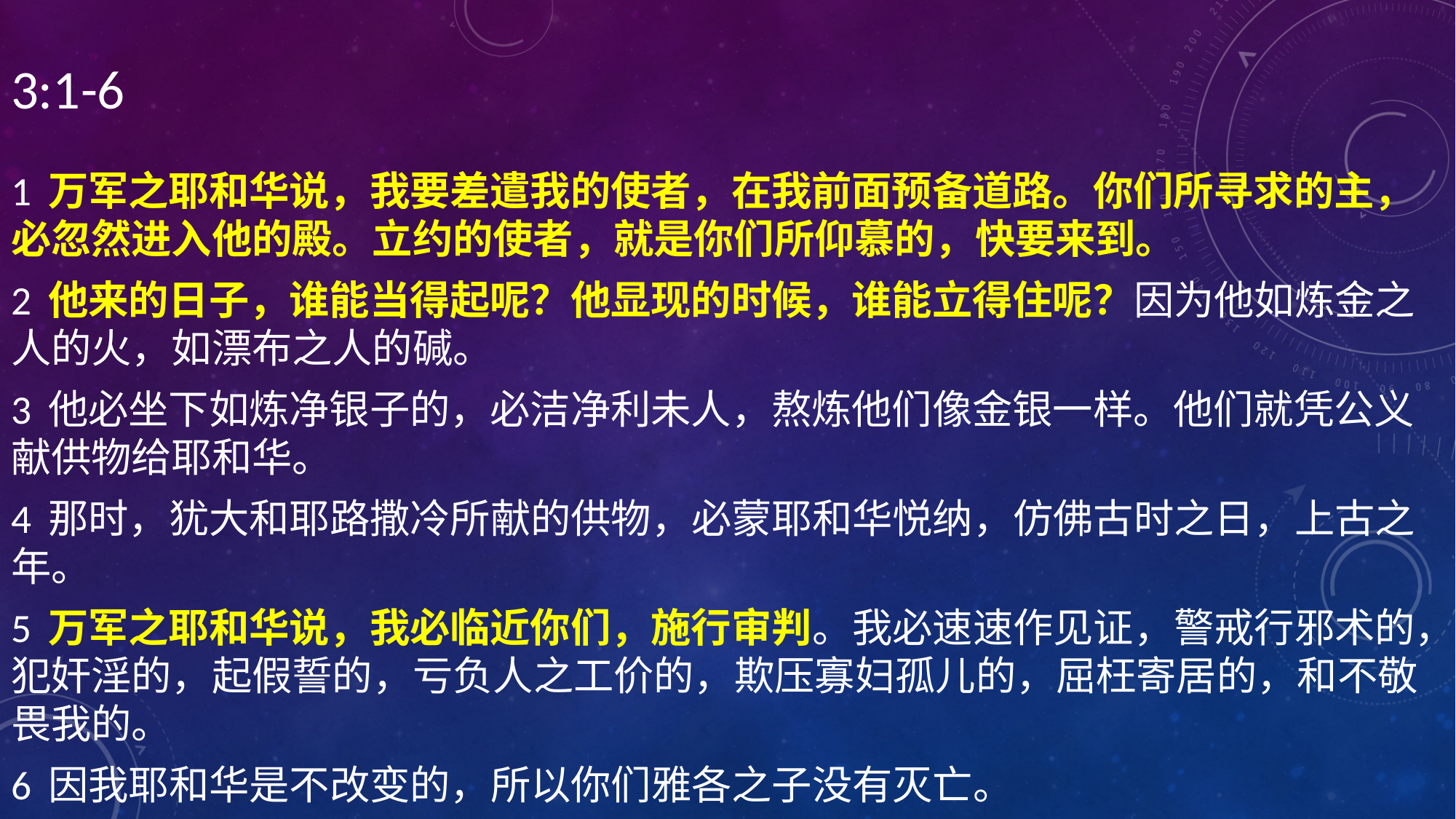

# 3:1-6
1 万军之耶和华说，我要差遣我的使者，在我前面预备道路。你们所寻求的主，必忽然进入他的殿。立约的使者，就是你们所仰慕的，快要来到。
2 他来的日子，谁能当得起呢？他显现的时候，谁能立得住呢？因为他如炼金之人的火，如漂布之人的碱。
3 他必坐下如炼净银子的，必洁净利未人，熬炼他们像金银一样。他们就凭公义献供物给耶和华。
4 那时，犹大和耶路撒冷所献的供物，必蒙耶和华悦纳，仿佛古时之日，上古之年。
5 万军之耶和华说，我必临近你们，施行审判。我必速速作见证，警戒行邪术的，犯奸淫的，起假誓的，亏负人之工价的，欺压寡妇孤儿的，屈枉寄居的，和不敬畏我的。
6 因我耶和华是不改变的，所以你们雅各之子没有灭亡。